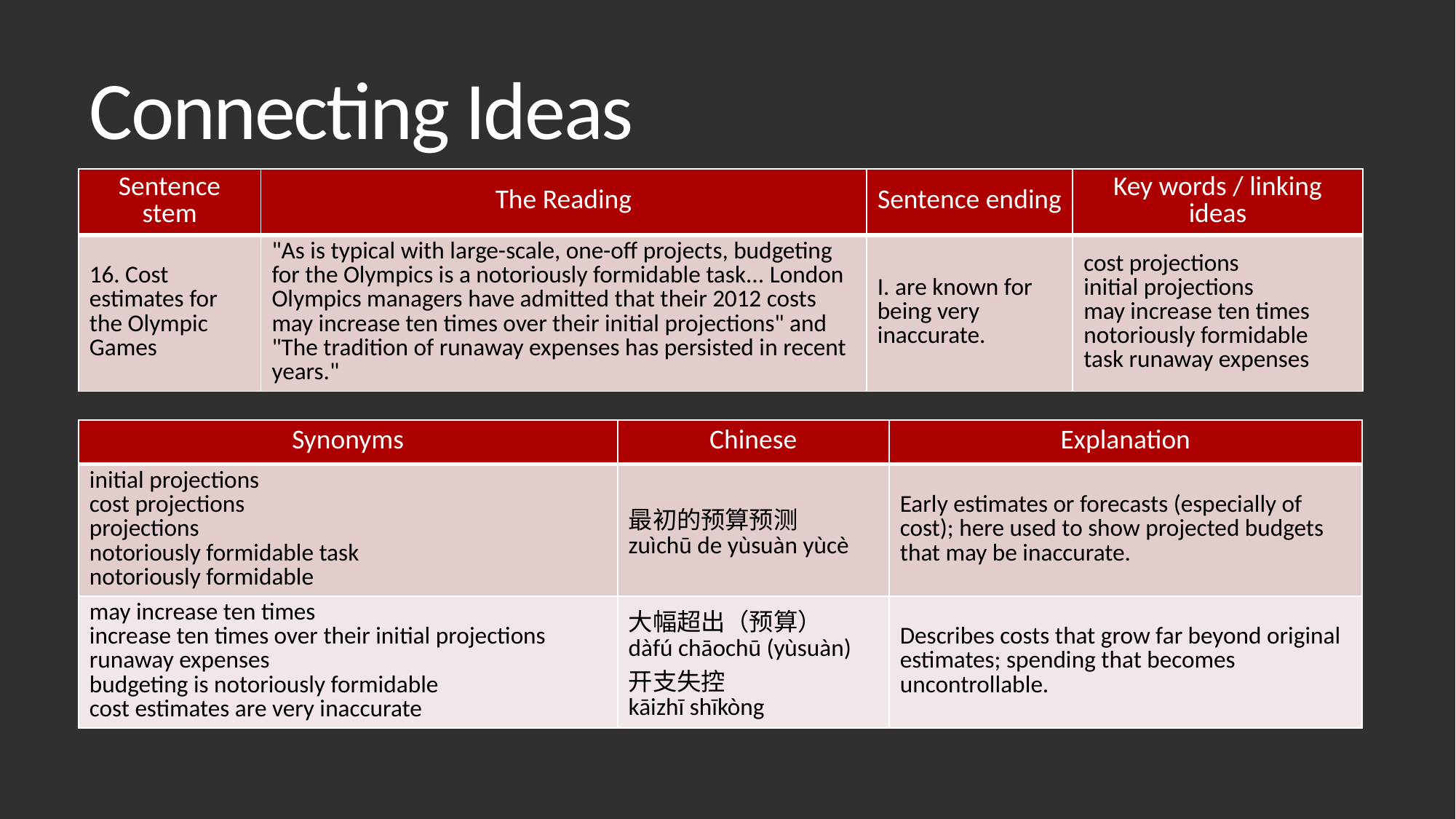

# Connecting Ideas
| Sentence stem | The Reading | Sentence ending | Key words / linking ideas |
| --- | --- | --- | --- |
| 16. Cost estimates for the Olympic Games | "As is typical with large-scale, one-off projects, budgeting for the Olympics is a notoriously formidable task... London Olympics managers have admitted that their 2012 costs may increase ten times over their initial projections" and "The tradition of runaway expenses has persisted in recent years." | I. are known for being very inaccurate. | cost projections initial projections may increase ten times notoriously formidable task runaway expenses |
| Synonyms | Chinese | Explanation |
| --- | --- | --- |
| initial projections cost projections projections notoriously formidable task notoriously formidable | 最初的预算预测 zuìchū de yùsuàn yùcè | Early estimates or forecasts (especially of cost); here used to show projected budgets that may be inaccurate. |
| may increase ten times increase ten times over their initial projections runaway expenses budgeting is notoriously formidable cost estimates are very inaccurate | 大幅超出（预算） dàfú chāochū (yùsuàn) 开支失控 kāizhī shīkòng | Describes costs that grow far beyond original estimates; spending that becomes uncontrollable. |